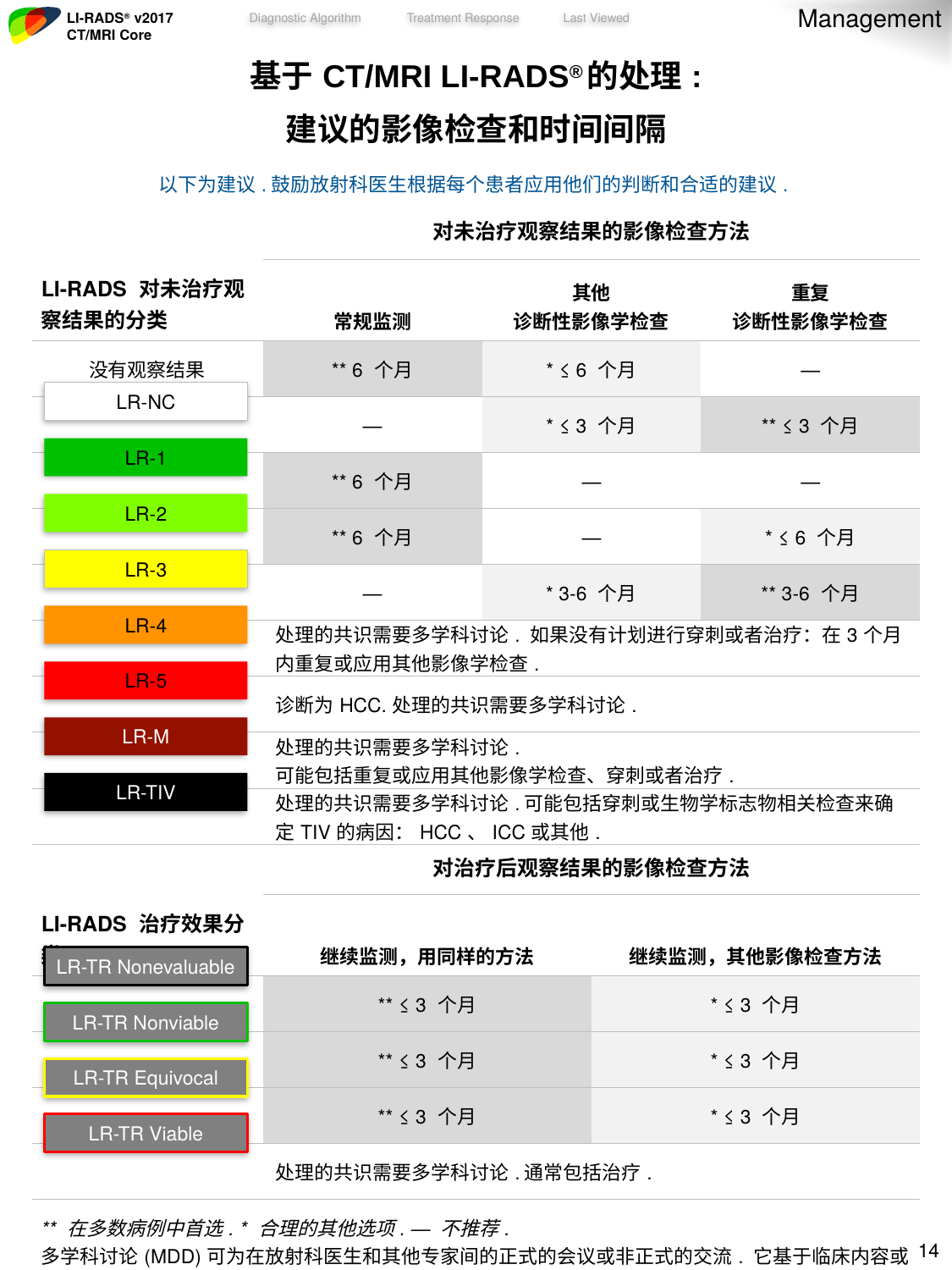

Management
| 基于CT/MRI LI-RADS®的处理: 建议的影像检查和时间间隔 |
| --- |
| 以下为建议.鼓励放射科医生根据每个患者应用他们的判断和合适的建议. |
| LI-RADS 对未治疗观察结果的分类 | 对未治疗观察结果的影像检查方法 |  |  |
| --- | --- | --- | --- |
|  | 常规监测 | 其他 诊断性影像学检查 | 重复 诊断性影像学检查 |
| 没有观察结果 | \*\* 6 个月 | \* ≤ 6 个月 | — |
|  | — | \* ≤ 3 个月 | \*\* ≤ 3 个月 |
|  | \*\* 6 个月 | — | — |
|  | \*\* 6 个月 | — | \* ≤ 6 个月 |
|  | — | \* 3-6 个月 | \*\* 3-6 个月 |
|  | 处理的共识需要多学科讨论. 如果没有计划进行穿刺或者治疗：在3个月内重复或应用其他影像学检查. |  |  |
|  | 诊断为HCC.处理的共识需要多学科讨论. |  |  |
|  | 处理的共识需要多学科讨论. 可能包括重复或应用其他影像学检查、穿刺或者治疗. |  |  |
|  | 处理的共识需要多学科讨论.可能包括穿刺或生物学标志物相关检查来确定TIV的病因：HCC、ICC或其他. |  |  |
LR-NC
LR-1
LR-2
LR-3
LR-4
LR-5
LR-M
LR-TIV
| LI-RADS 治疗效果分类 | 对治疗后观察结果的影像检查方法 |  |
| --- | --- | --- |
|  | 继续监测，用同样的方法 | 继续监测，其他影像检查方法 |
|  | \*\* ≤ 3 个月 | \* ≤ 3 个月 |
|  | \*\* ≤ 3 个月 | \* ≤ 3 个月 |
|  | \*\* ≤ 3 个月 | \* ≤ 3 个月 |
|  | 处理的共识需要多学科讨论.通常包括治疗. |  |
| \*\* 在多数病例中首选. \* 合理的其他选项. — 不推荐. 多学科讨论(MDD)可为在放射科医生和其他专家间的正式的会议或非正式的交流. 它基于临床内容或放射科医生的判断，与上述任何的影像检查方法进行讨论. |  |  |
LR-TR Nonevaluable
LR-TR Nonviable
LR-TR Equivocal
LR-TR Viable
14